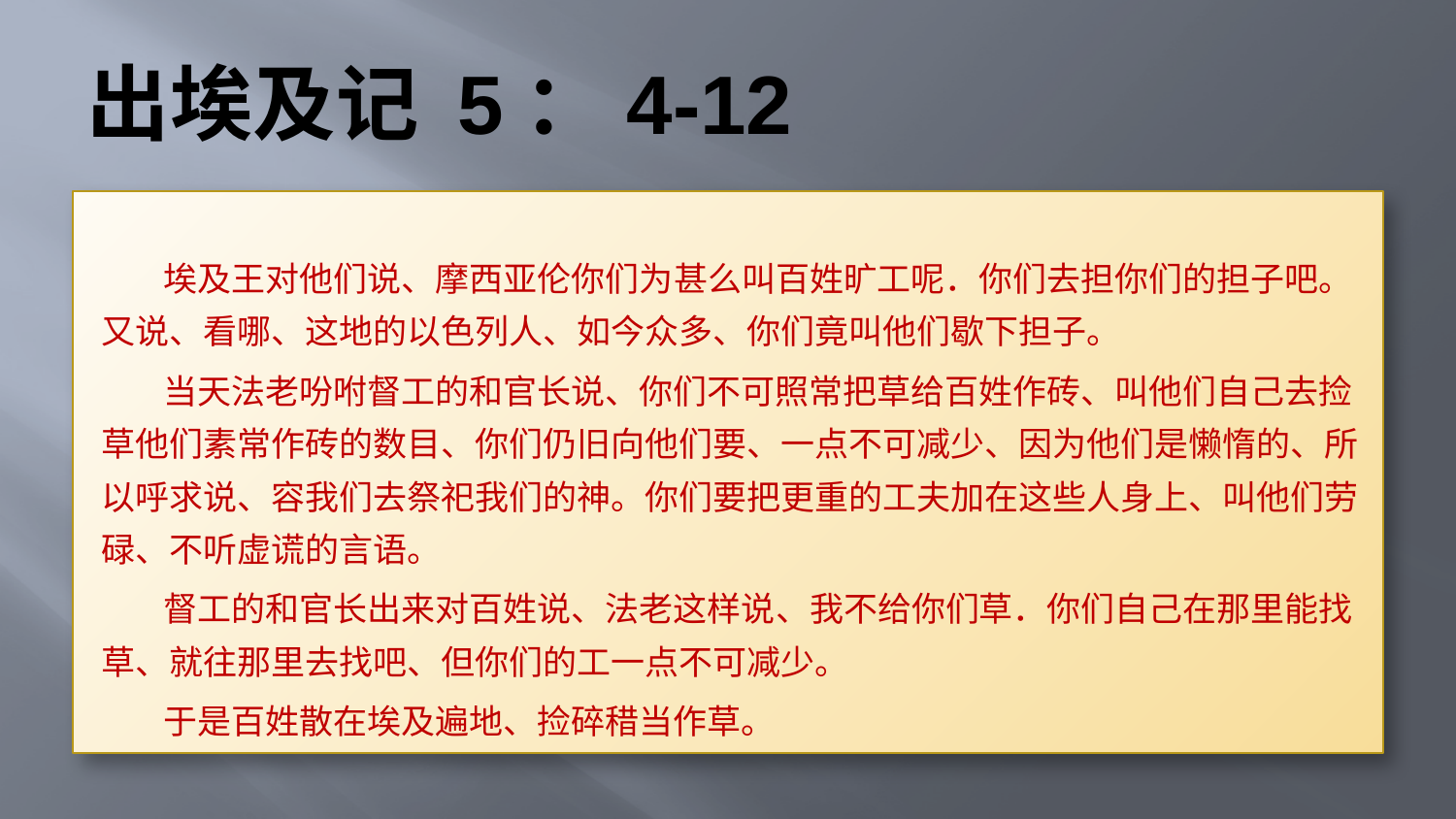

# 出埃及记 5：4-12

埃及王对他们说、摩西亚伦你们为甚么叫百姓旷工呢．你们去担你们的担子吧。又说、看哪、这地的以色列人、如今众多、你们竟叫他们歇下担子。
当天法老吩咐督工的和官长说、你们不可照常把草给百姓作砖、叫他们自己去捡草他们素常作砖的数目、你们仍旧向他们要、一点不可减少、因为他们是懒惰的、所以呼求说、容我们去祭祀我们的神。你们要把更重的工夫加在这些人身上、叫他们劳碌、不听虚谎的言语。
督工的和官长出来对百姓说、法老这样说、我不给你们草．你们自己在那里能找草、就往那里去找吧、但你们的工一点不可减少。
于是百姓散在埃及遍地、捡碎稓当作草。